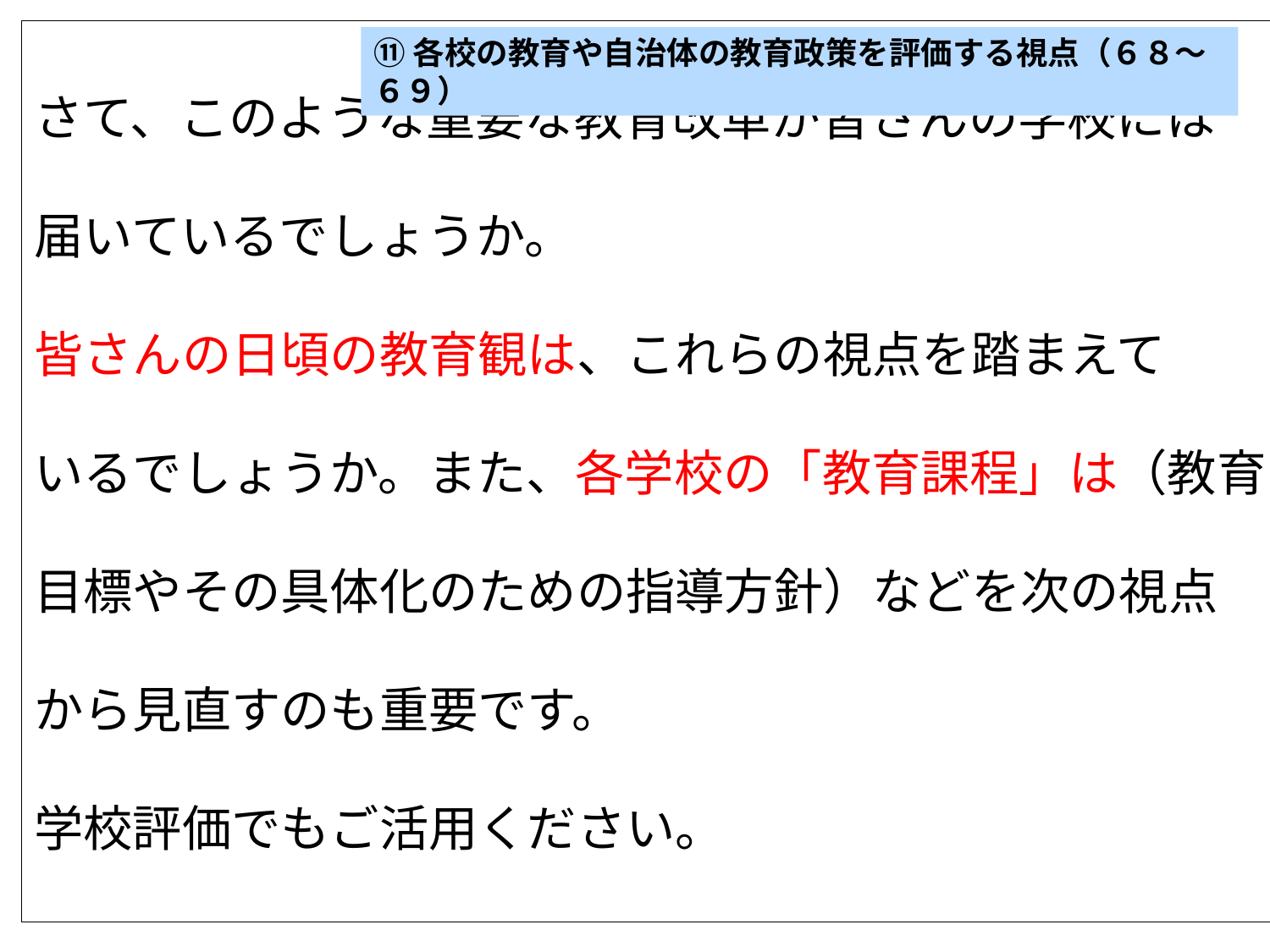

さて、このような重要な教育改革が皆さんの学校には

届いているでしょうか。

皆さんの日頃の教育観は、これらの視点を踏まえて

いるでしょうか。また、各学校の「教育課程」は（教育

目標やその具体化のための指導方針）などを次の視点

から見直すのも重要です。

学校評価でもご活用ください。

⑪各校の教育や自治体の教育政策を評価する視点（６８～６９）